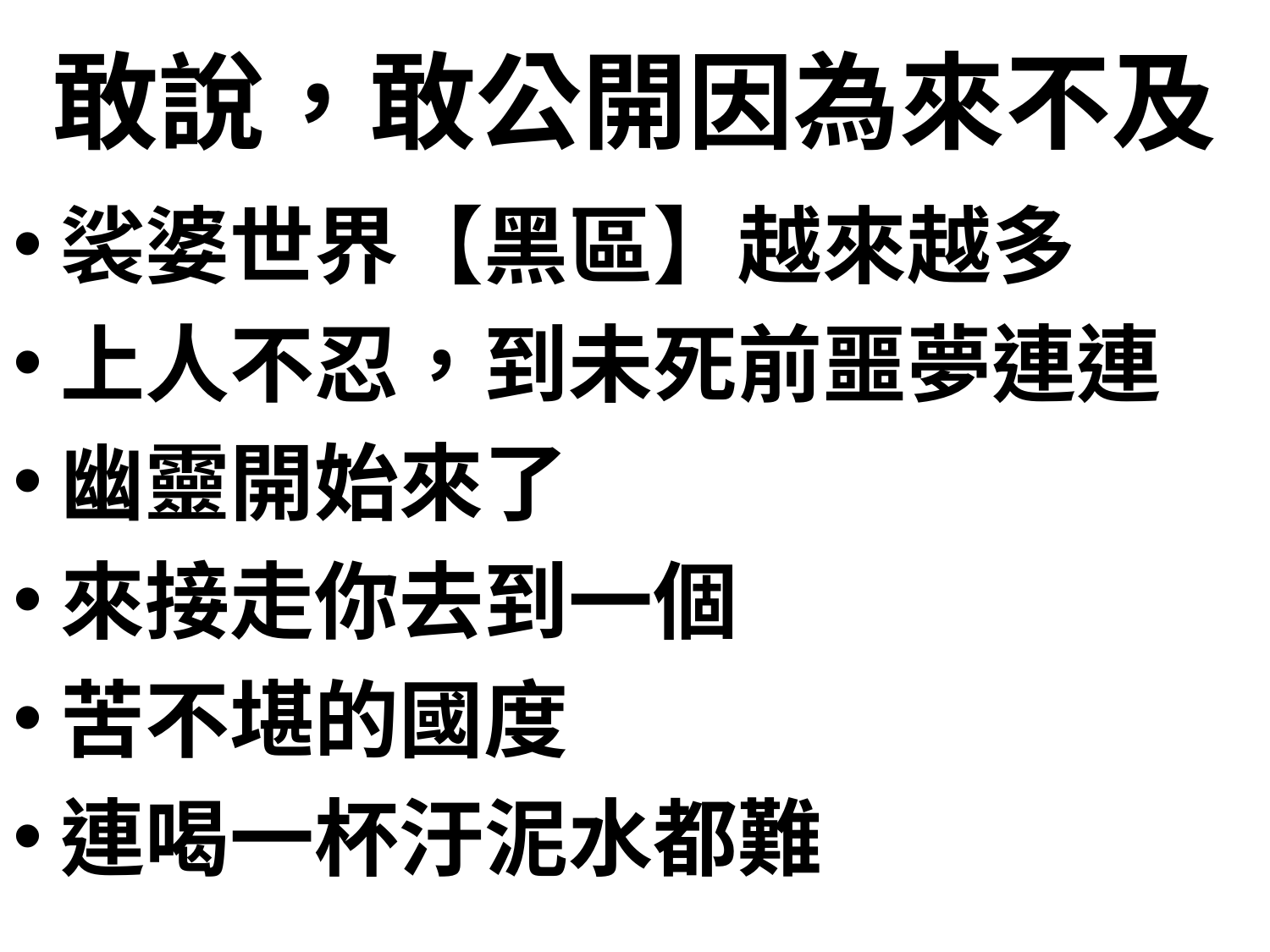

# 敢說，敢公開因為來不及
裟婆世界【黑區】越來越多
上人不忍，到未死前噩夢連連
幽靈開始來了
來接走你去到一個
苦不堪的國度
連喝一杯汙泥水都難